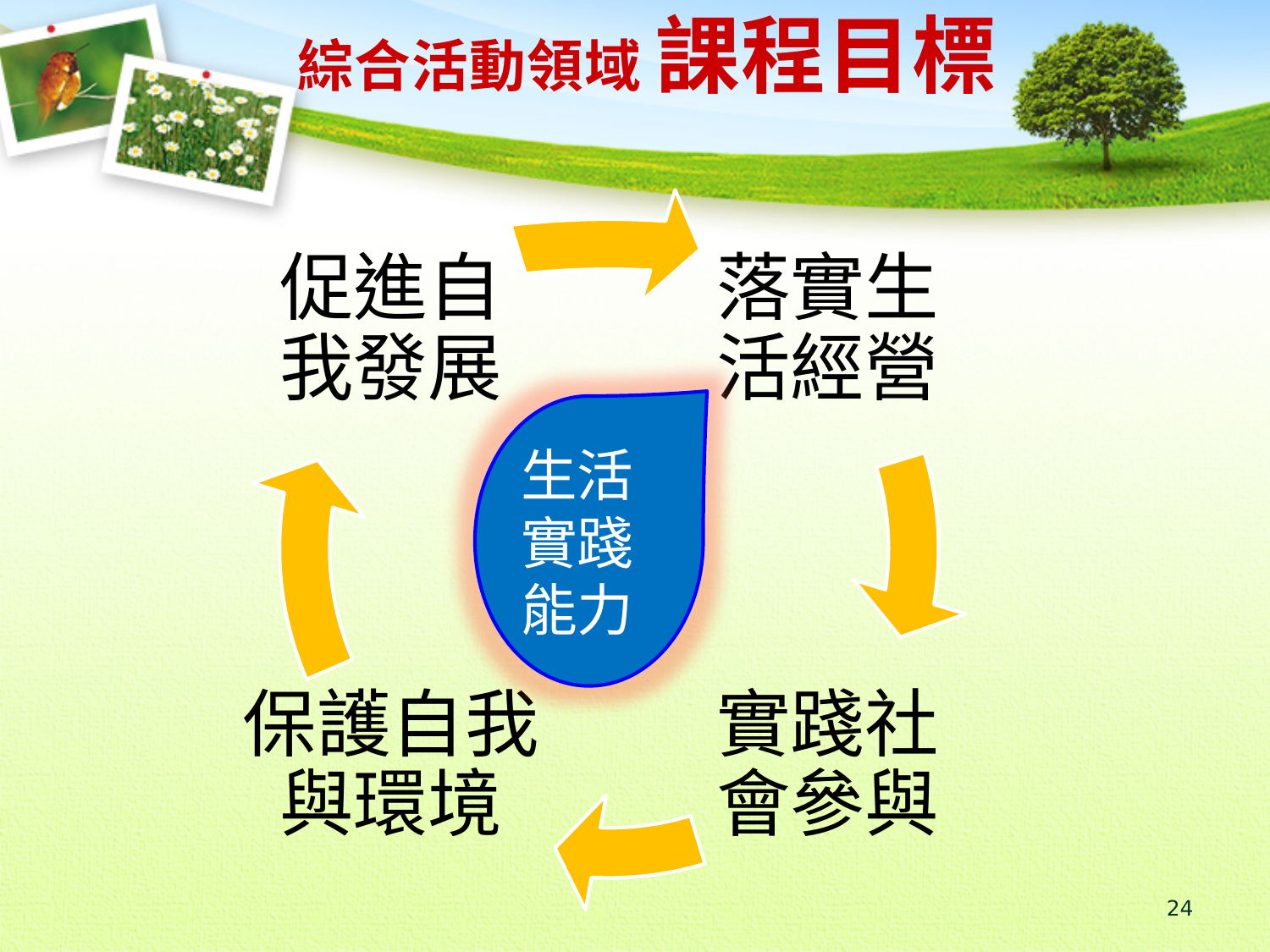

綜合活動領域 課程目標
落實生活經營
實踐社會參與
保護自我與環境
促進自我發展
生活實踐能力
24